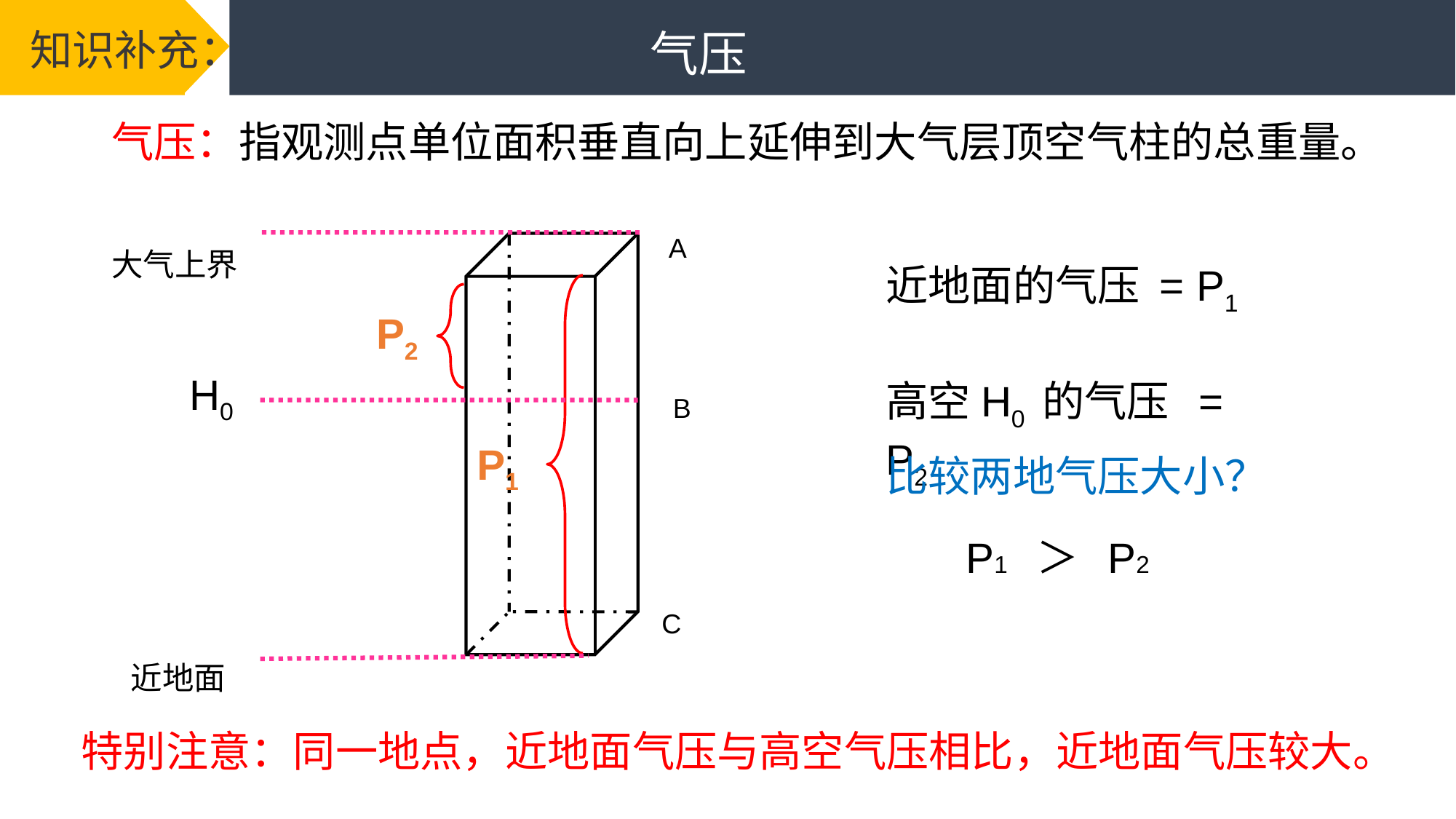

知识补充：

气压
气压：指观测点单位面积垂直向上延伸到大气层顶空气柱的总重量。
大气上界
A

近地面的气压 = P1

高空H0 的气压  = P2

P2
H0
B

P1
比较两地气压大小？
P1  ＞  P2
C
近地面

特别注意：同一地点，近地面气压与高空气压相比，近地面气压较大。